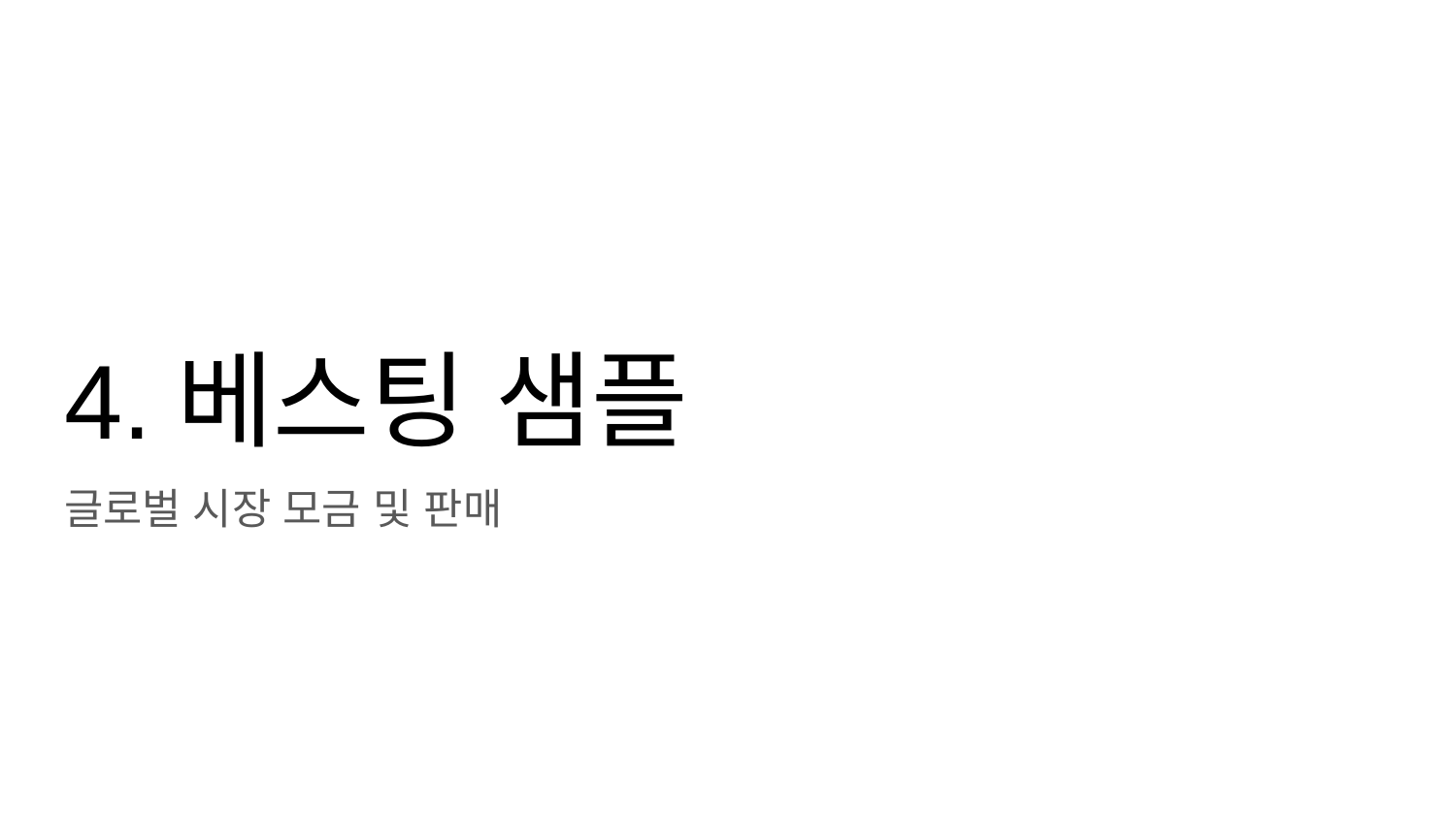

#
4.베스팅 샘플

글로벌 시장 모금 및 판매